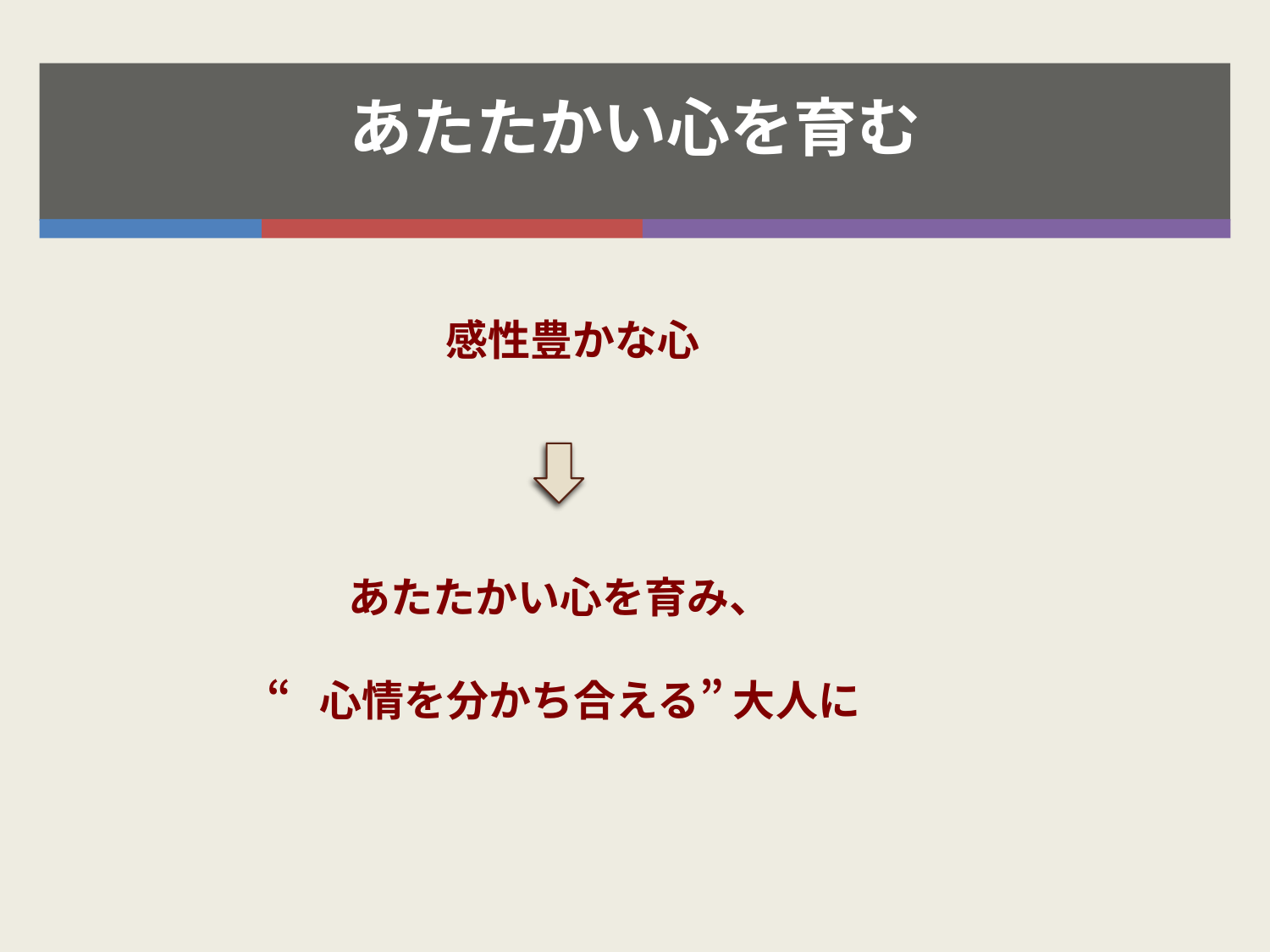

# あたたかい心を育む
感性豊かな心

あたたかい心を育み、
“心情を分かち合える” 大人に